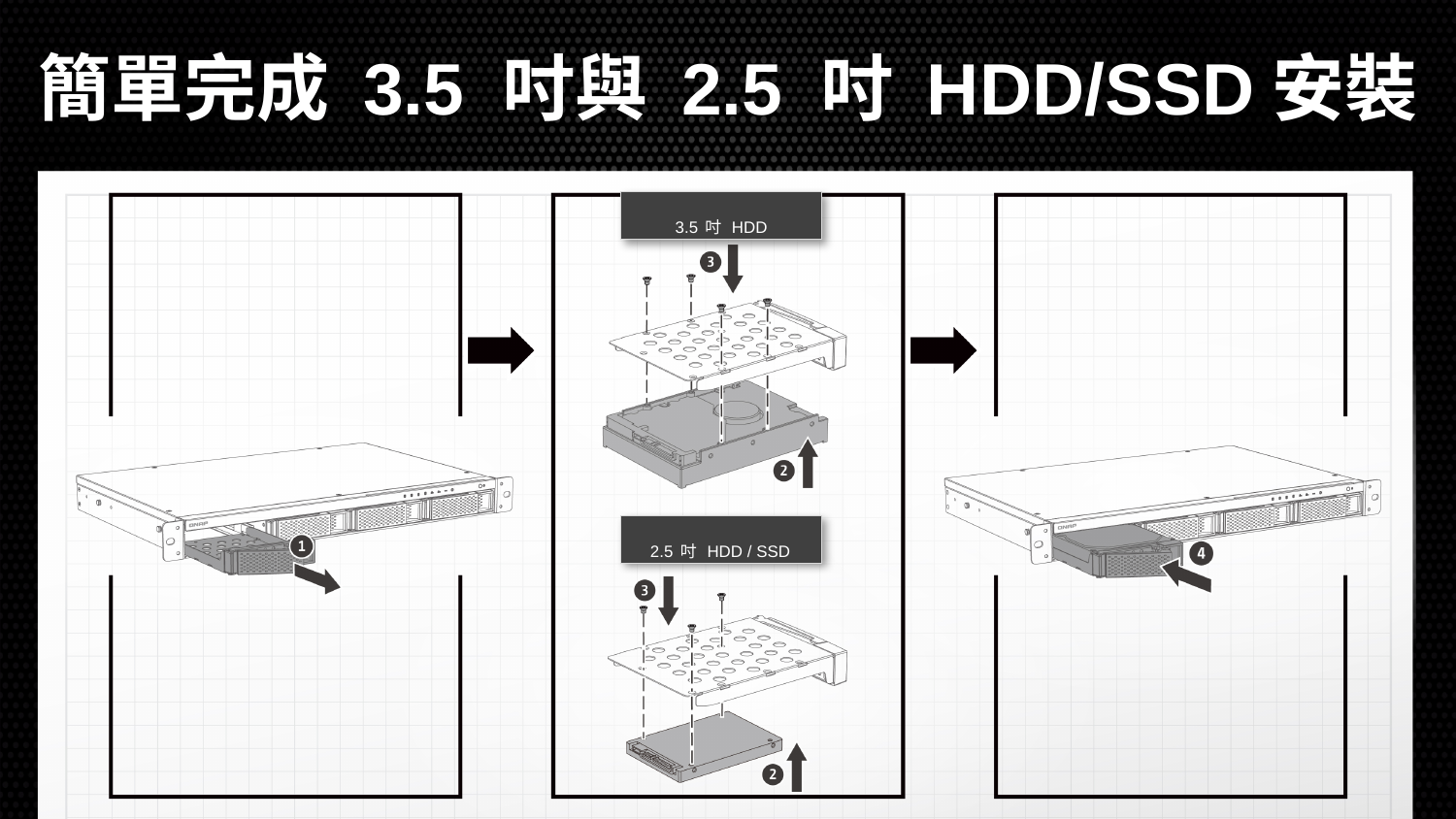

簡單完成 3.5 吋與 2.5 吋 HDD/SSD安裝

3.5吋 HDD

2.5吋 HDD / SSD